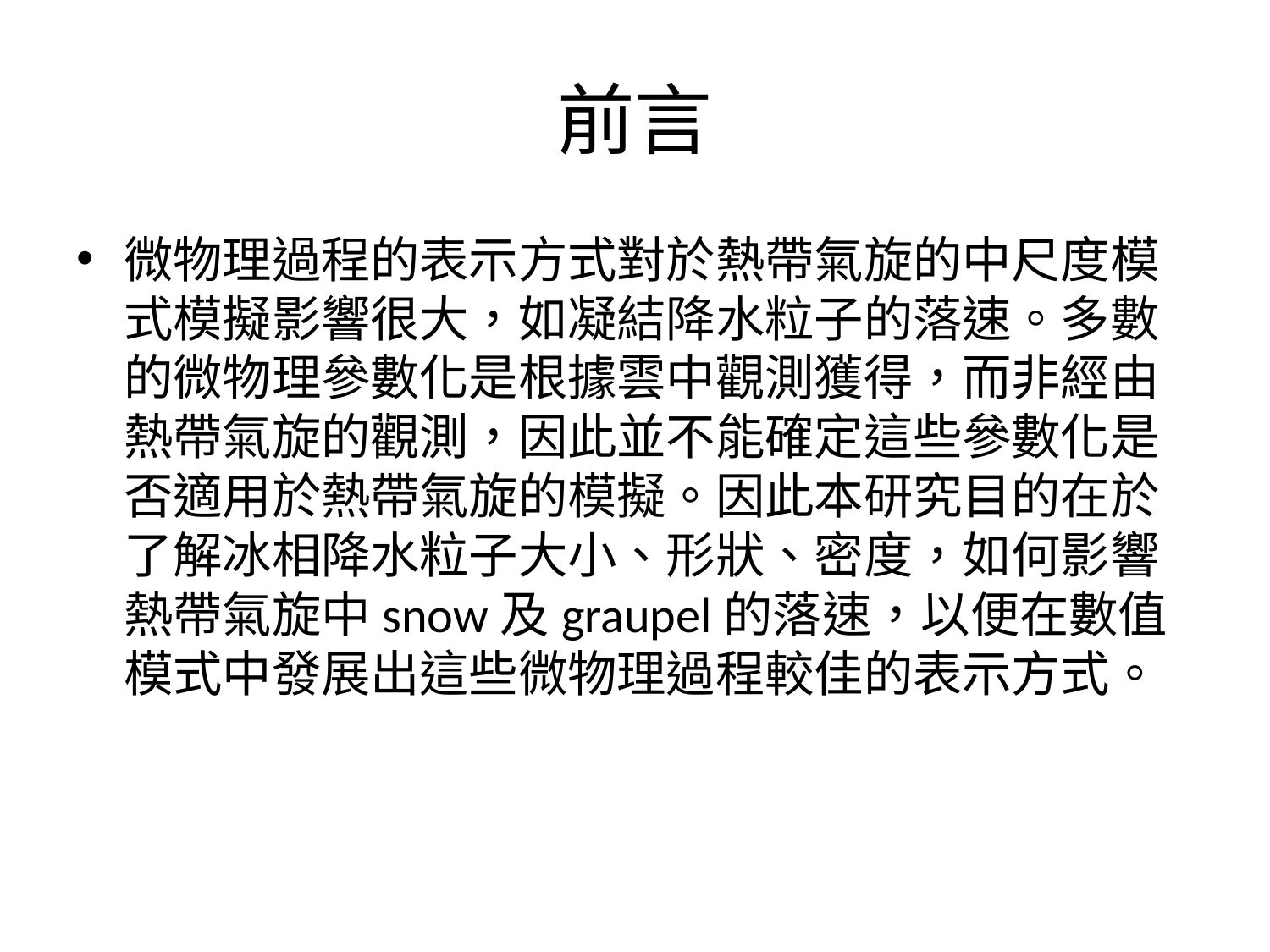

# 前言
微物理過程的表示方式對於熱帶氣旋的中尺度模式模擬影響很大，如凝結降水粒子的落速。多數的微物理參數化是根據雲中觀測獲得，而非經由熱帶氣旋的觀測，因此並不能確定這些參數化是否適用於熱帶氣旋的模擬。因此本研究目的在於了解冰相降水粒子大小、形狀、密度，如何影響熱帶氣旋中snow及graupel的落速，以便在數值模式中發展出這些微物理過程較佳的表示方式。